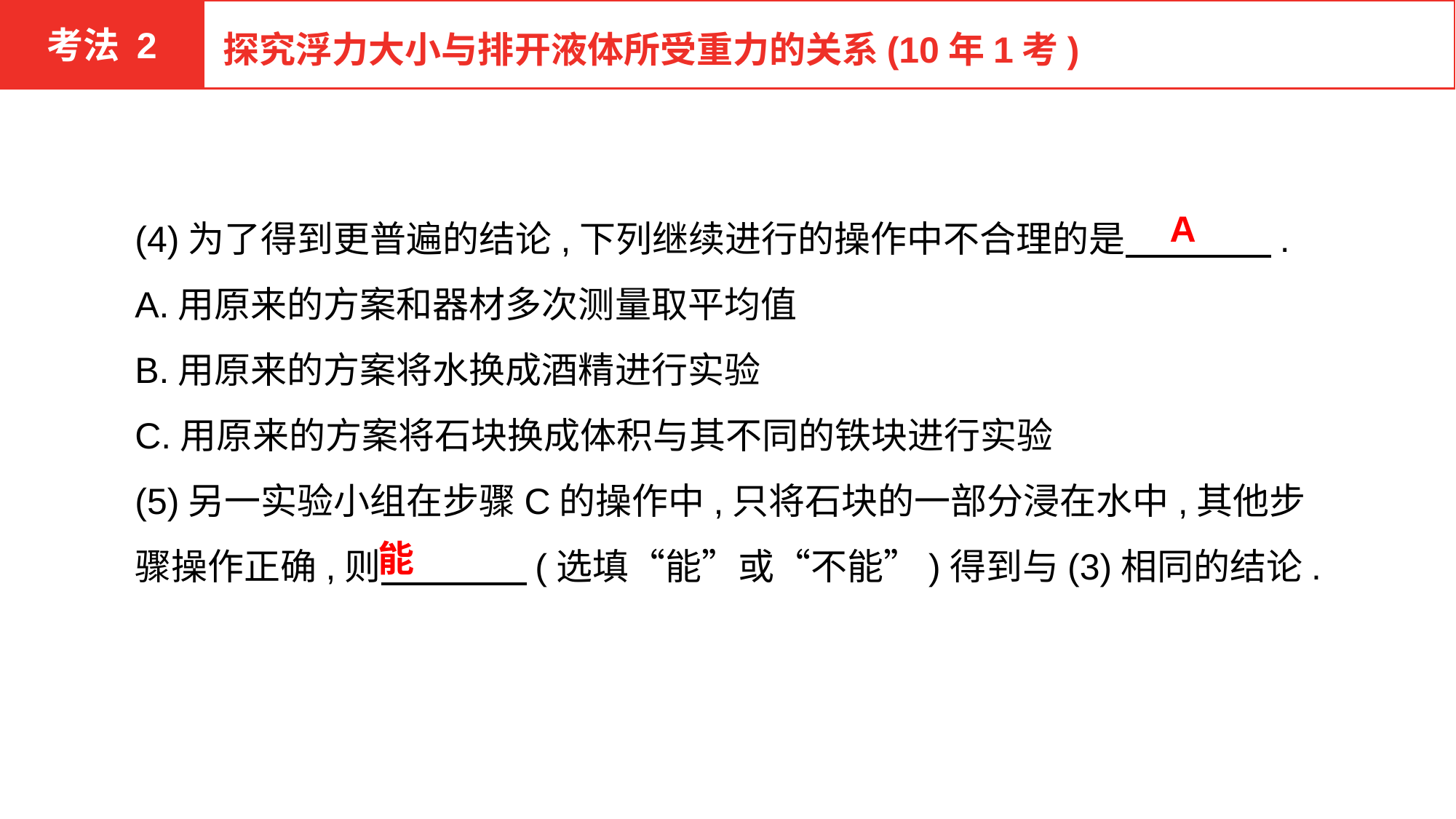

考法 2
探究浮力大小与排开液体所受重力的关系(10年1考)
(4)为了得到更普遍的结论,下列继续进行的操作中不合理的是　　　　.
A.用原来的方案和器材多次测量取平均值
B.用原来的方案将水换成酒精进行实验
C.用原来的方案将石块换成体积与其不同的铁块进行实验
(5)另一实验小组在步骤C的操作中,只将石块的一部分浸在水中,其他步骤操作正确,则　　　　(选填“能”或“不能”)得到与(3)相同的结论.
 A
 能